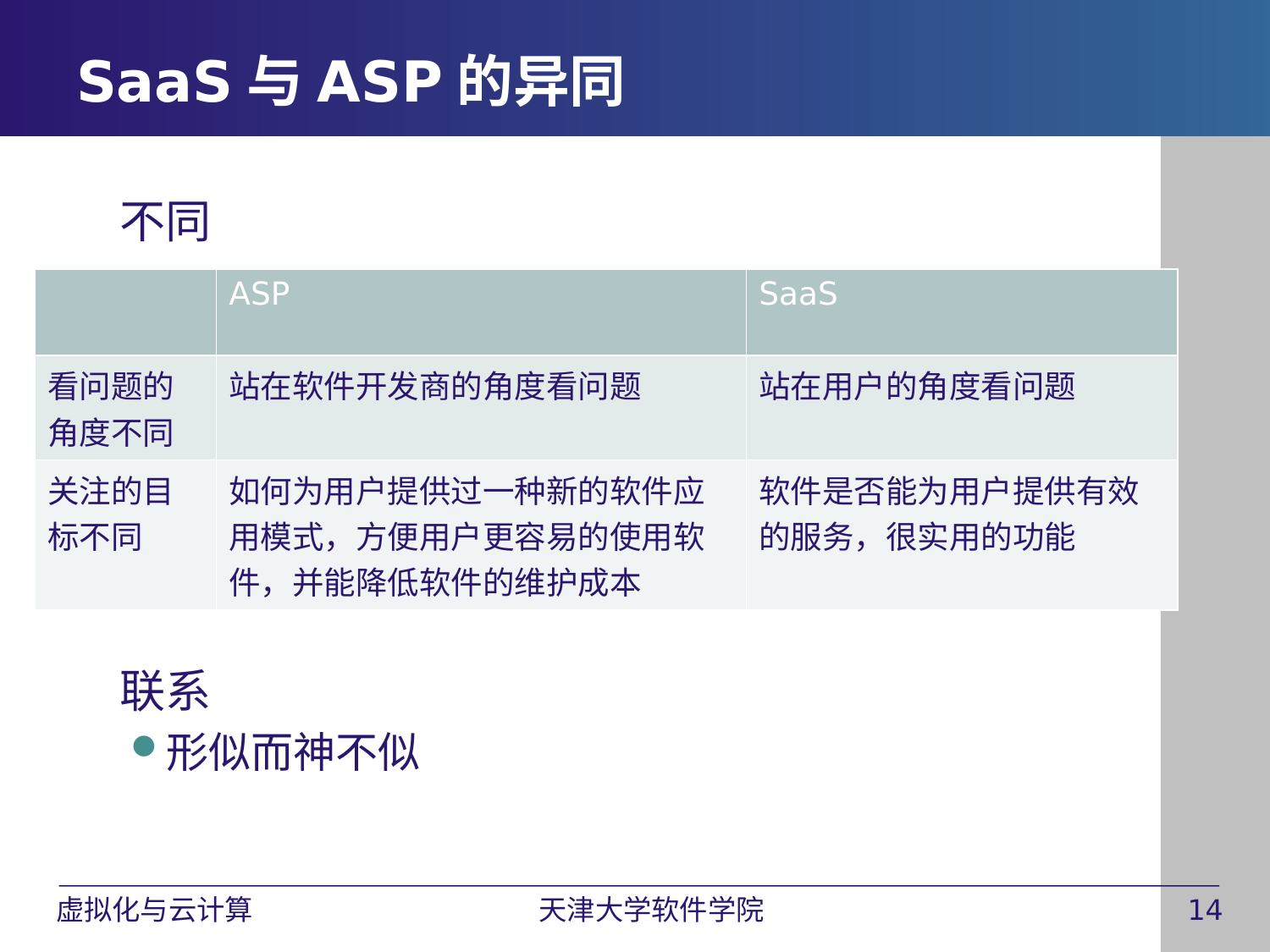

# SaaS与ASP的异同
不同
|  | ASP | SaaS |
| --- | --- | --- |
| 看问题的角度不同 | 站在软件开发商的角度看问题 | 站在用户的角度看问题 |
| 关注的目标不同 | 如何为用户提供过一种新的软件应用模式，方便用户更容易的使用软件，并能降低软件的维护成本 | 软件是否能为用户提供有效的服务，很实用的功能 |
联系
形似而神不似